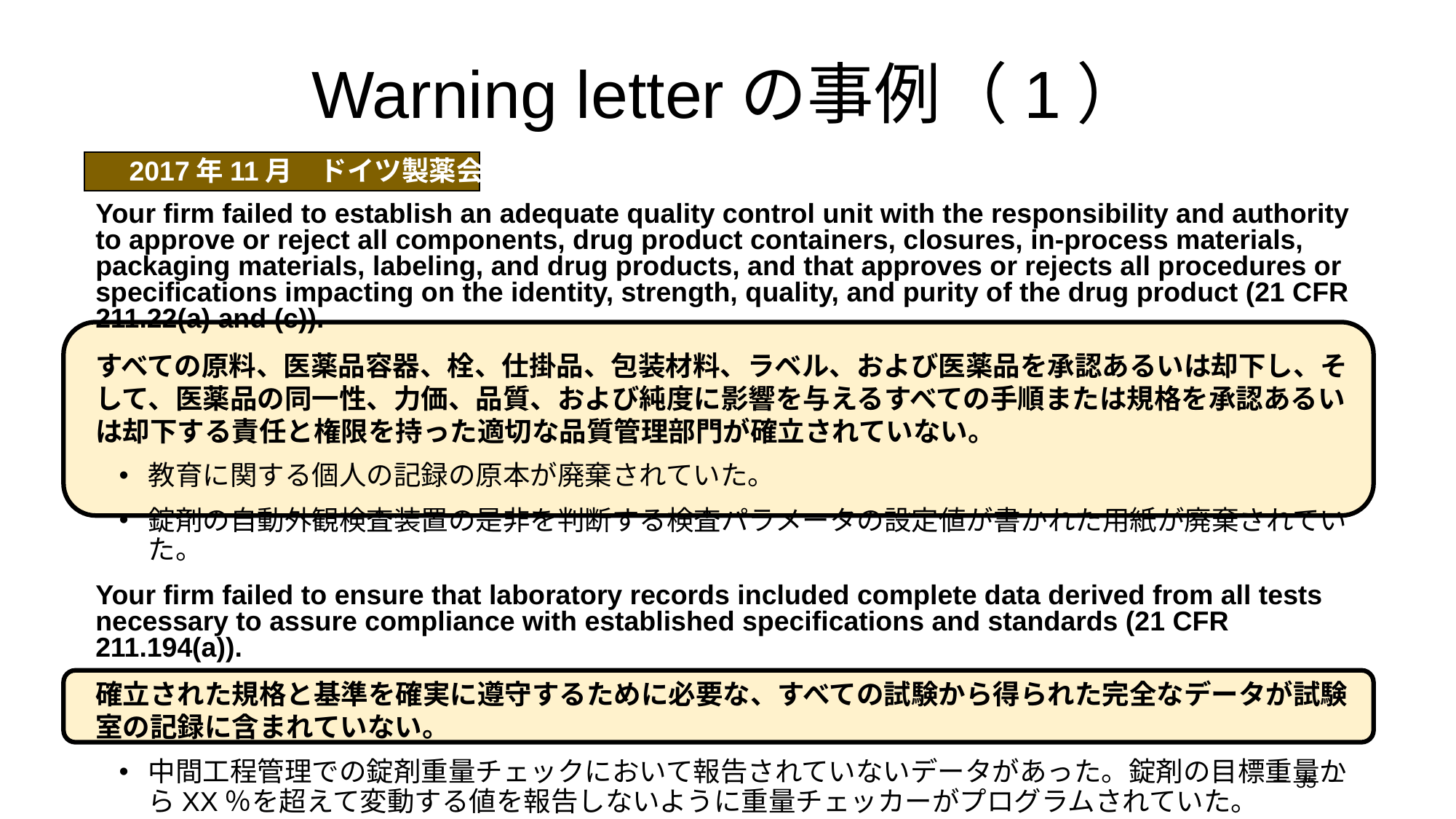

# Warning letterの事例（1）

　2017年11月　ドイツ製薬会社
Your firm failed to establish an adequate quality control unit with the responsibility and authority to approve or reject all components, drug product containers, closures, in-process materials, packaging materials, labeling, and drug products, and that approves or rejects all procedures or specifications impacting on the identity, strength, quality, and purity of the drug product (21 CFR 211.22(a) and (c)).
すべての原料、医薬品容器、栓、仕掛品、包装材料、ラベル、および医薬品を承認あるいは却下し、そして、医薬品の同一性、力価、品質、および純度に影響を与えるすべての手順または規格を承認あるいは却下する責任と権限を持った適切な品質管理部門が確立されていない。
教育に関する個人の記録の原本が廃棄されていた。
錠剤の自動外観検査装置の是非を判断する検査パラメータの設定値が書かれた用紙が廃棄されていた。
Your firm failed to ensure that laboratory records included complete data derived from all tests necessary to assure compliance with established specifications and standards (21 CFR 211.194(a)).
確立された規格と基準を確実に遵守するために必要な、すべての試験から得られた完全なデータが試験室の記録に含まれていない。
中間工程管理での錠剤重量チェックにおいて報告されていないデータがあった。錠剤の目標重量からXX％を超えて変動する値を報告しないように重量チェッカーがプログラムされていた。

－ 35 －